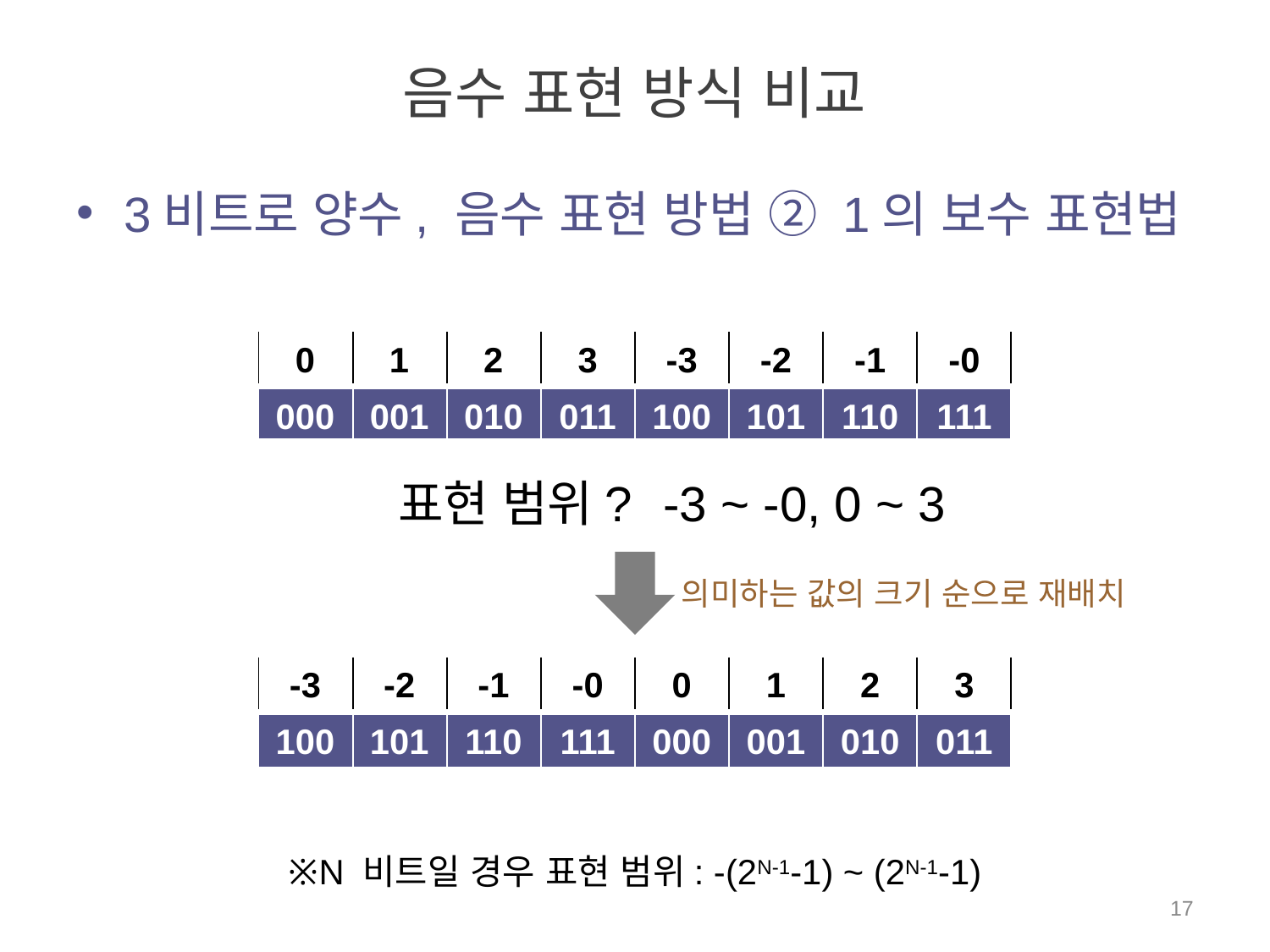

# 음수 표현 방식 비교
3비트로 양수, 음수 표현 방법 ② 1의 보수 표현법
0
1
2
3
-3
-2
-1
-0
|  |  |  |  |  |  |  |  |
| --- | --- | --- | --- | --- | --- | --- | --- |
000
001
010
011
100
101
110
111
|  |  |  |  |  |  |  |  |
| --- | --- | --- | --- | --- | --- | --- | --- |
표현 범위?
-3 ~ -0, 0 ~ 3

의미하는 값의 크기 순으로 재배치
-3
-2
-1
-0
0
1
2
3
|  |  |  |  |  |  |  |  |
| --- | --- | --- | --- | --- | --- | --- | --- |
100
101
110
111
000
001
010
011
|  |  |  |  |  |  |  |  |
| --- | --- | --- | --- | --- | --- | --- | --- |
※ N 비트일 경우 표현 범위: -(2N-1-1) ~ (2N-1-1)
17